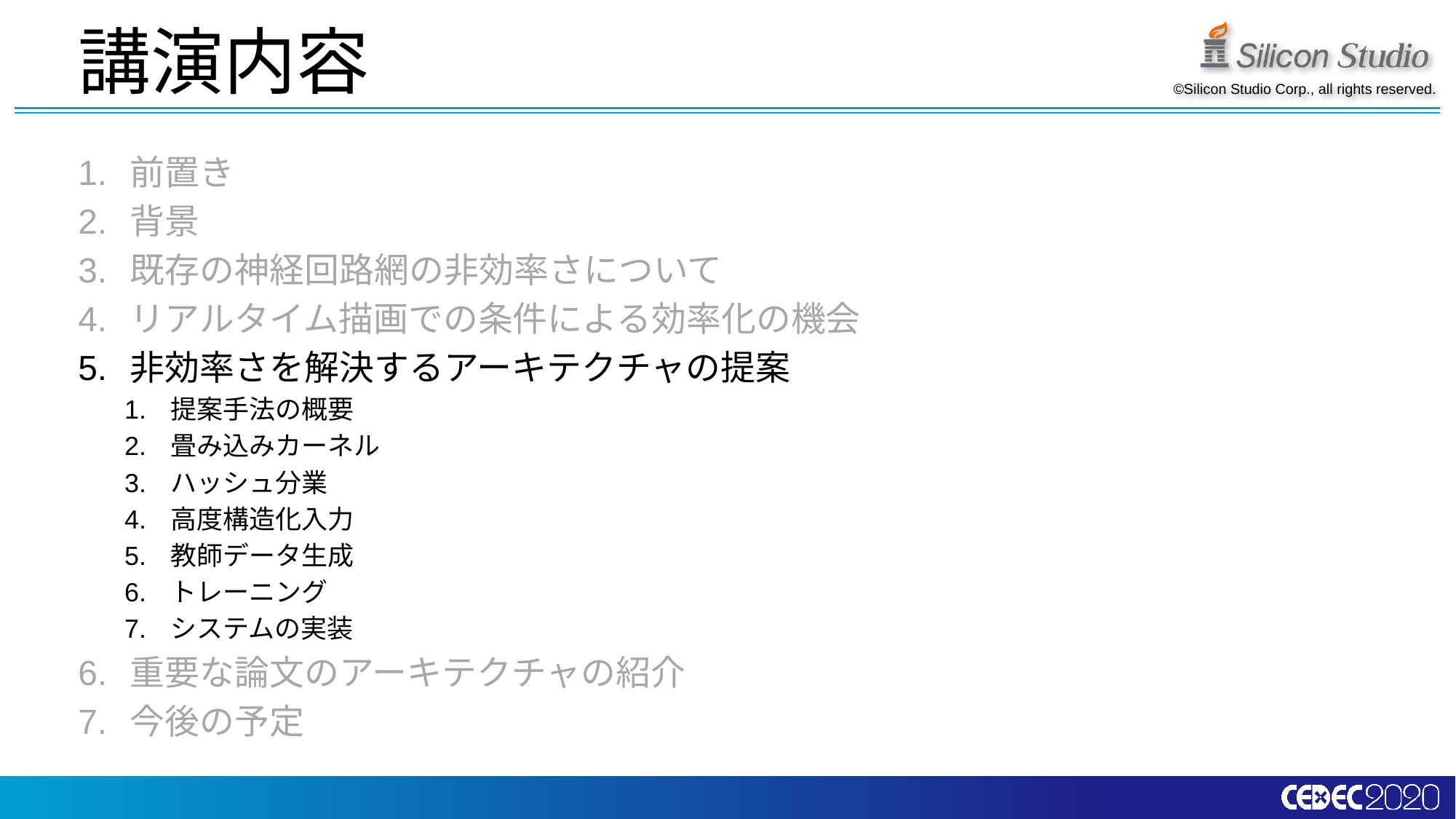

# 講演内容
前置き
背景
既存の神経回路網の非効率さについて
リアルタイム描画での条件による効率化の機会
非効率さを解決するアーキテクチャの提案
提案手法の概要
畳み込みカーネル
ハッシュ分業
高度構造化入力
教師データ生成
トレーニング
システムの実装
重要な論文のアーキテクチャの紹介
今後の予定